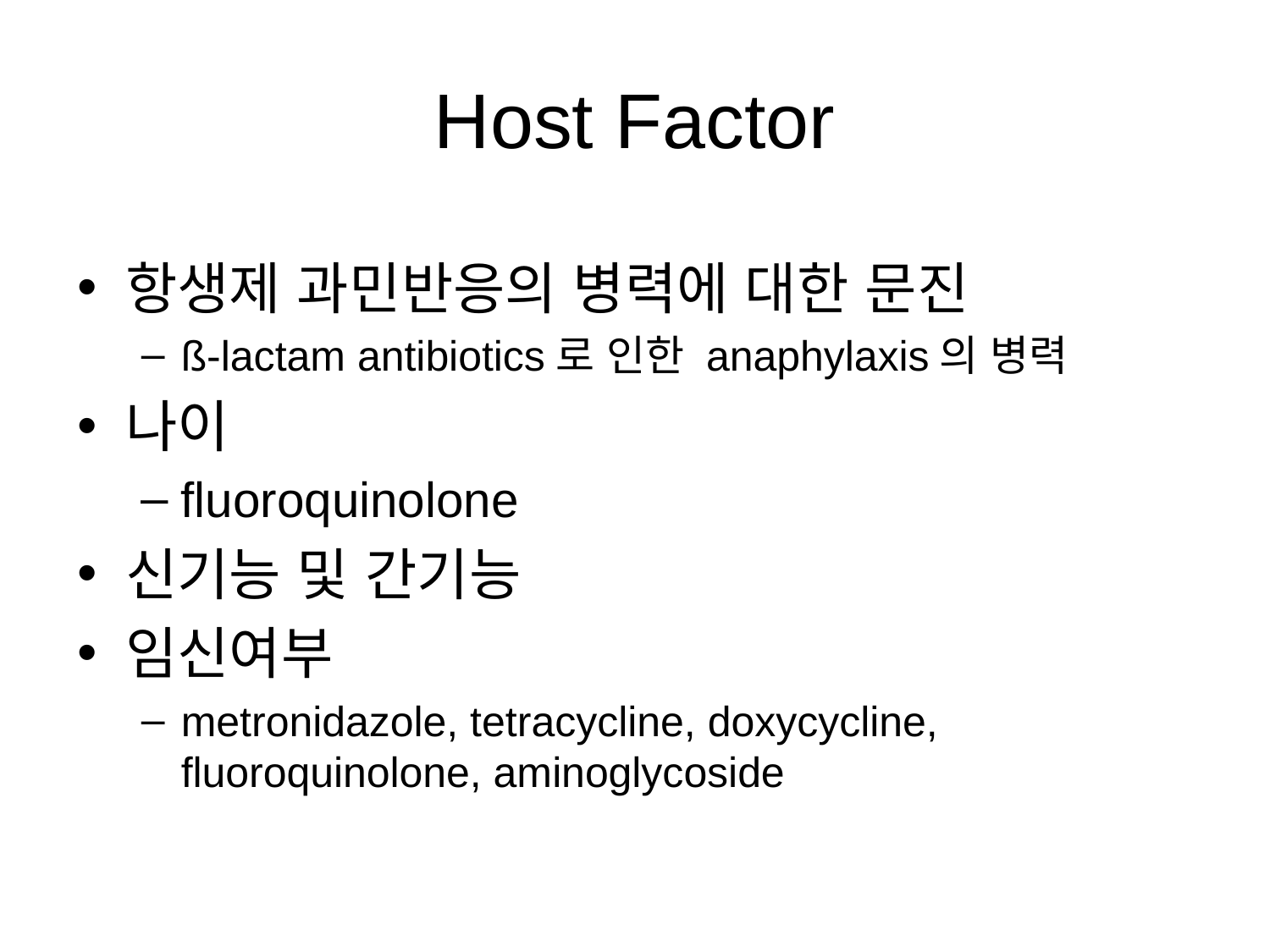

Host Factor
항생제 과민반응의 병력에 대한 문진
ß-lactam antibiotics로 인한 anaphylaxis의 병력
나이
fluoroquinolone
신기능 및 간기능
임신여부
metronidazole, tetracycline, doxycycline, fluoroquinolone, aminoglycoside